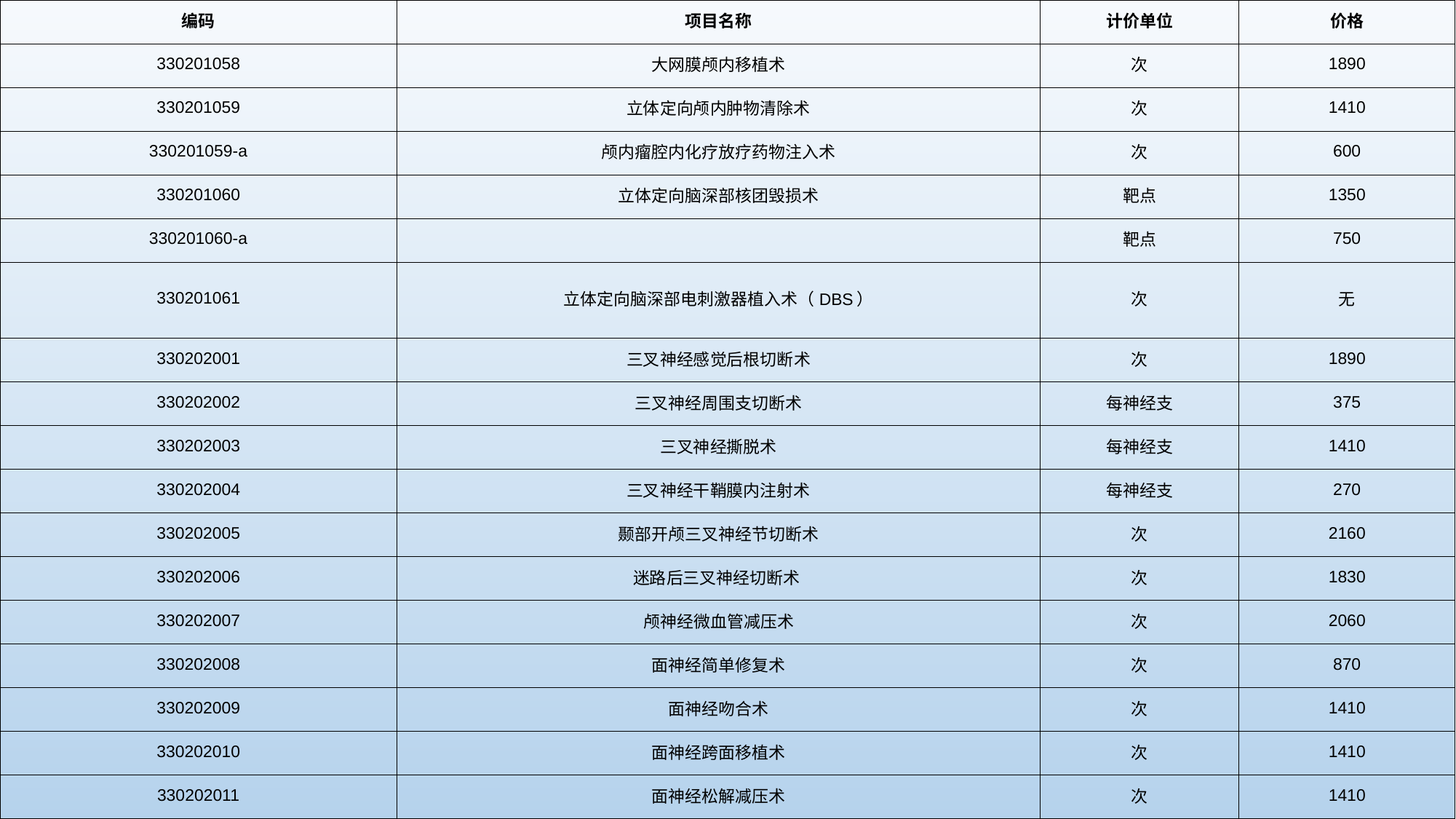

| 编码 | 项目名称 | 计价单位 | 价格 |
| --- | --- | --- | --- |
| 330201058 | 大网膜颅内移植术 | 次 | 1890 |
| 330201059 | 立体定向颅内肿物清除术 | 次 | 1410 |
| 330201059-a | 颅内瘤腔内化疗放疗药物注入术 | 次 | 600 |
| 330201060 | 立体定向脑深部核团毁损术 | 靶点 | 1350 |
| 330201060-a |  | 靶点 | 750 |
| 330201061 | 立体定向脑深部电刺激器植入术（DBS） | 次 | 无 |
| 330202001 | 三叉神经感觉后根切断术 | 次 | 1890 |
| 330202002 | 三叉神经周围支切断术 | 每神经支 | 375 |
| 330202003 | 三叉神经撕脱术 | 每神经支 | 1410 |
| 330202004 | 三叉神经干鞘膜内注射术 | 每神经支 | 270 |
| 330202005 | 颞部开颅三叉神经节切断术 | 次 | 2160 |
| 330202006 | 迷路后三叉神经切断术 | 次 | 1830 |
| 330202007 | 颅神经微血管减压术 | 次 | 2060 |
| 330202008 | 面神经简单修复术 | 次 | 870 |
| 330202009 | 面神经吻合术 | 次 | 1410 |
| 330202010 | 面神经跨面移植术 | 次 | 1410 |
| 330202011 | 面神经松解减压术 | 次 | 1410 |